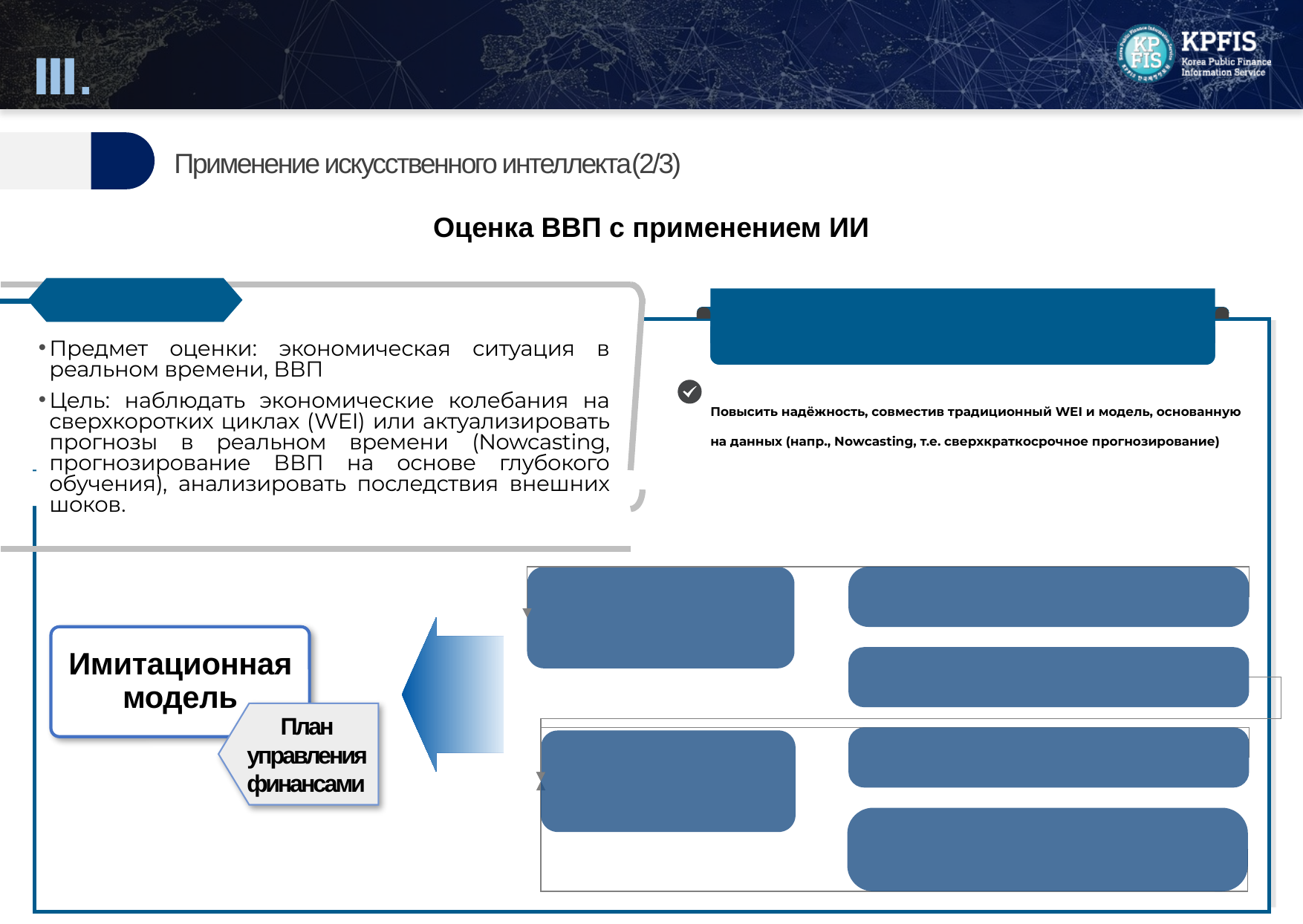

Ⅲ.
D.N.A.(данные, сетевое взаимодействие, ИИ)
04

Применение искусственного интеллекта(2/3)
Оценка ВВП с применением ИИ

Обзор

Комбинированная модель, совмещающая экономическую модель и модель, основанную на данных

연계된 정보를 활용한 다양한 분석

Предмет оценки: экономическая ситуация в реальном времени, ВВП

Цель: наблюдать экономические колебания на сверхкоротких циклах (WEI) или актуализировать прогнозы в реальном времени (Nowcasting, прогнозирование ВВП на основе глубокого обучения), анализировать последствия внешних шоков.
Повысить надёжность, совместив традиционный WEI и модель, основанную на данных (напр., Nowcasting, т.е. сверхкраткосрочное прогнозирование)

Текущий метод экономического моделирования
Банк Кореи, KDI
Имитационная модель

WEI (Еженедельный экономический индекс)
План управления финансами
Модель Nowcasting
Модель, основанная на данных
Модель ИИ (модель глубокого обучения)